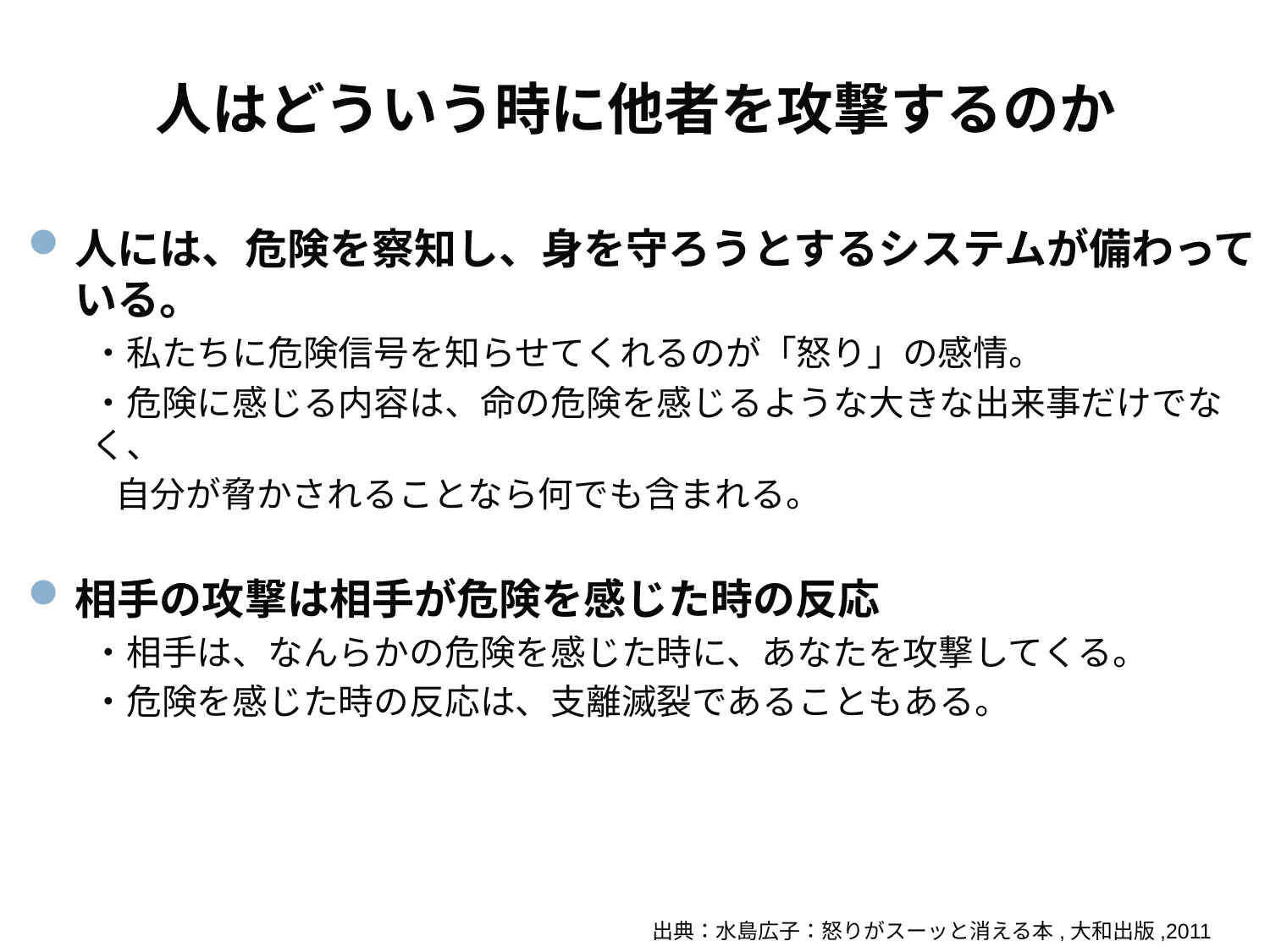

# 人はどういう時に他者を攻撃するのか
人には、危険を察知し、身を守ろうとするシステムが備わっている。
・私たちに危険信号を知らせてくれるのが「怒り」の感情。
・危険に感じる内容は、命の危険を感じるような大きな出来事だけでなく、
  自分が脅かされることなら何でも含まれる。

相手の攻撃は相手が危険を感じた時の反応
・相手は、なんらかの危険を感じた時に、あなたを攻撃してくる。
・危険を感じた時の反応は、支離滅裂であることもある。

出典：水島広子：怒りがスーッと消える本,大和出版,2011